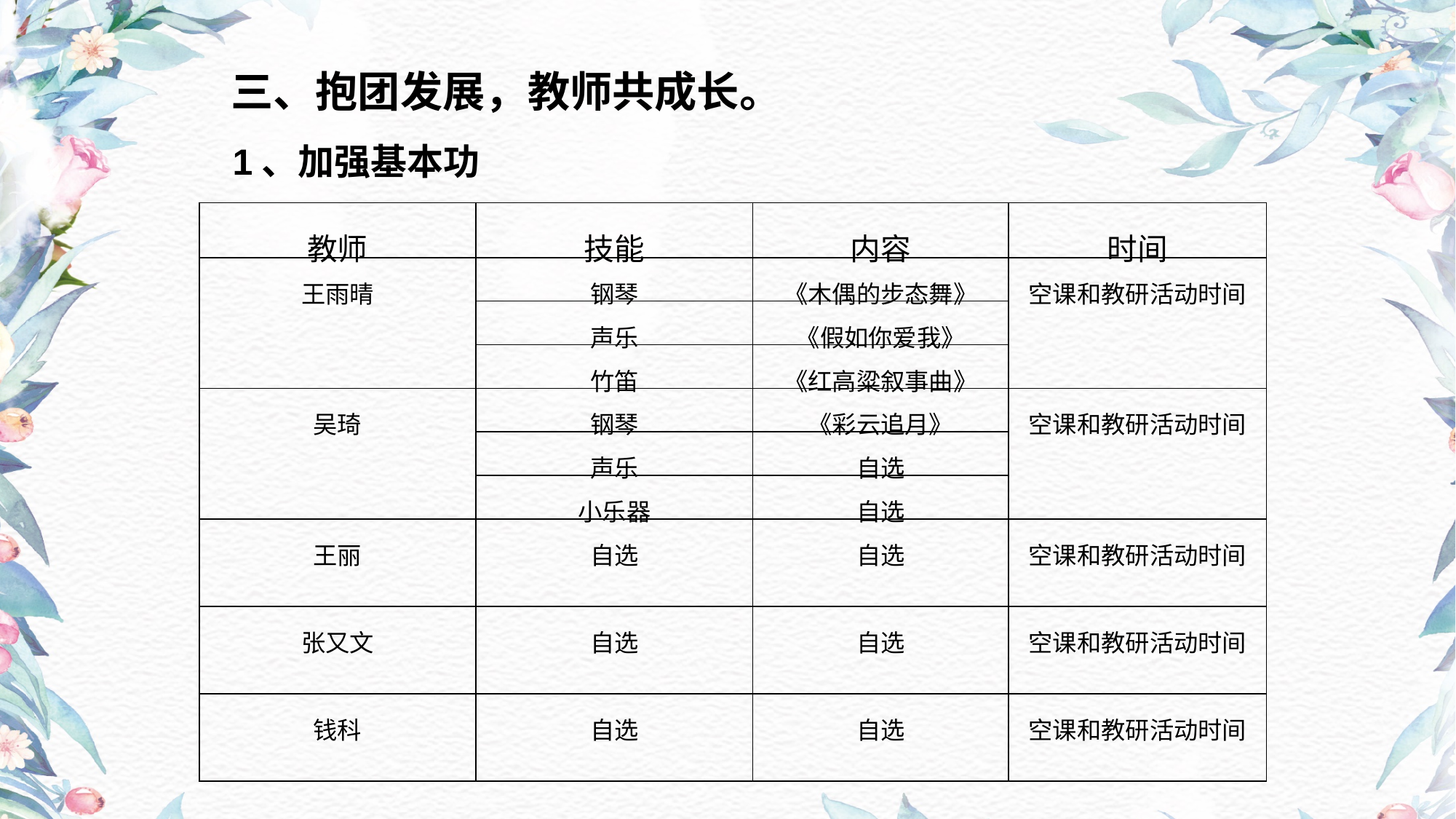

三、抱团发展，教师共成长。
1、加强基本功
| 教师 | 技能 | 内容 | 时间 |
| --- | --- | --- | --- |
| 王雨晴 | 钢琴 | 《木偶的步态舞》 | 空课和教研活动时间 |
|  | 声乐 | 《假如你爱我》 |  |
|  | 竹笛 | 《红高粱叙事曲》 |  |
| 吴琦 | 钢琴 | 《彩云追月》 | 空课和教研活动时间 |
|  | 声乐 | 自选 |  |
|  | 小乐器 | 自选 |  |
| 王丽 | 自选 | 自选 | 空课和教研活动时间 |
| 张又文 | 自选 | 自选 | 空课和教研活动时间 |
| 钱科 | 自选 | 自选 | 空课和教研活动时间 |